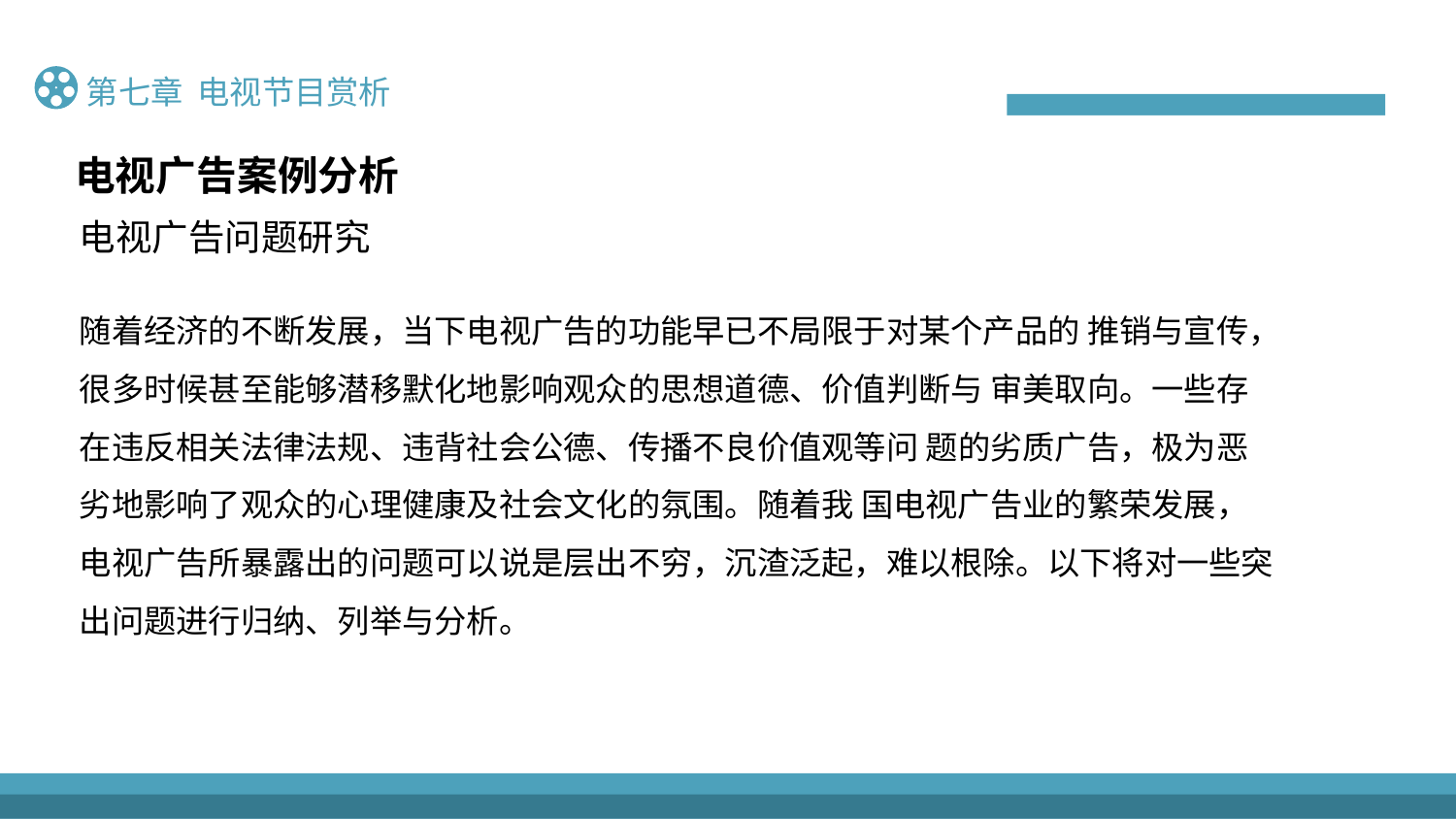

第七章  电视节目赏析

片名：《卡里加里博士的小屋》
导演：罗伯特·威恩（也叫罗伯特·维内）
演员：维尔纳·克劳斯、康拉德·韦特、弗里德里希·费赫尔
出品方：柏林德克拉电影公司
发行时间：1920年
电视广告案例分析
电视广告问题研究
随着经济的不断发展，当下电视广告的功能早已不局限于对某个产品的 推销与宣传，很多时候甚至能够潜移默化地影响观众的思想道德、价值判断与 审美取向。一些存在违反相关法律法规、违背社会公德、传播不良价值观等问 题的劣质广告，极为恶劣地影响了观众的心理健康及社会文化的氛围。随着我 国电视广告业的繁荣发展，电视广告所暴露出的问题可以说是层出不穷，沉渣泛起，难以根除。以下将对一些突出问题进行归纳、列举与分析。